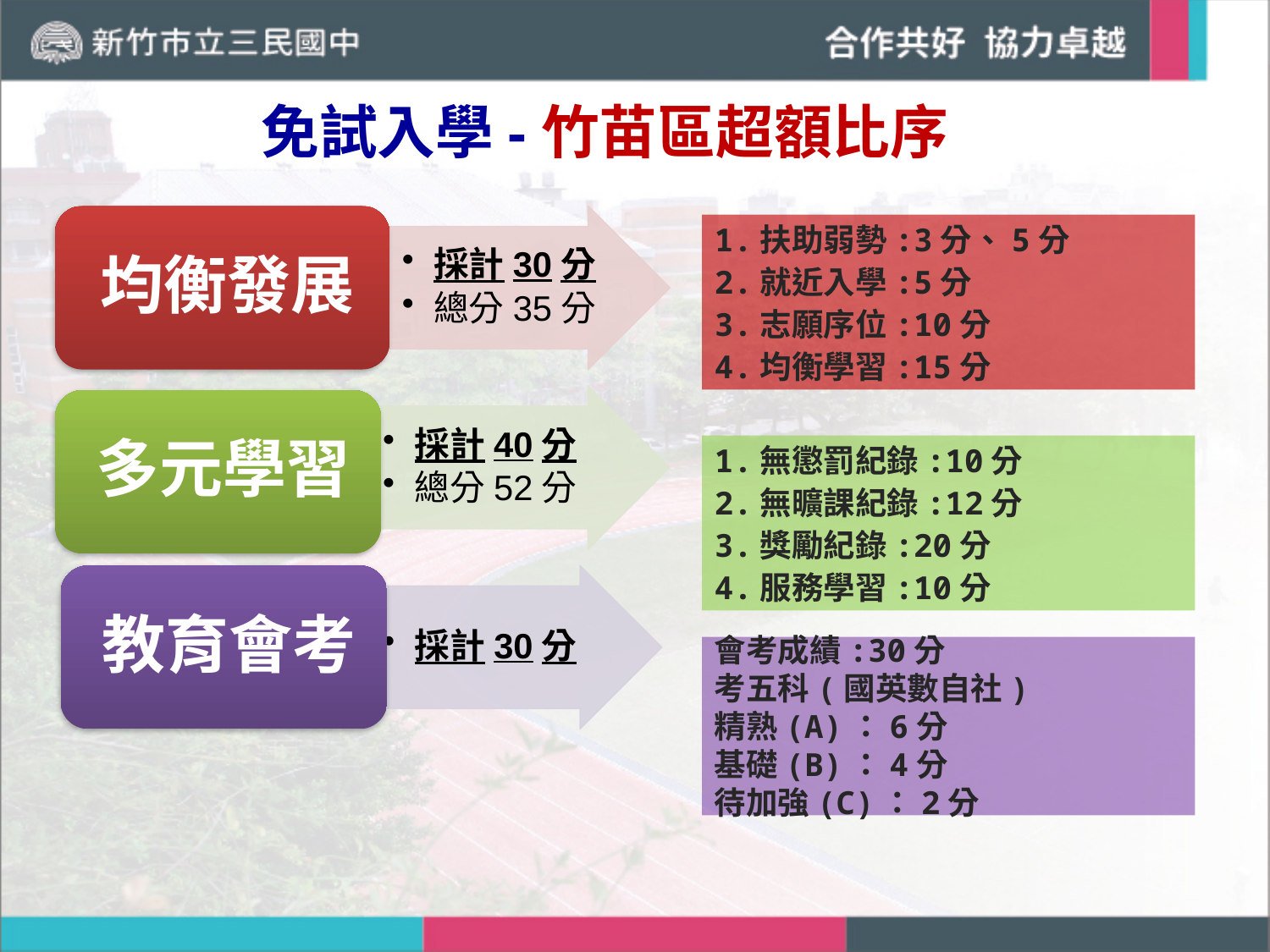

免試入學-竹苗區超額比序
採計30分
總分35分
均衡發展
採計40分
總分52分
多元學習
採計30分
教育會考
1.扶助弱勢:3分、5分
2.就近入學:5分
3.志願序位:10分
4.均衡學習:15分
1.無懲罰紀錄:10分
2.無曠課紀錄:12分
3.獎勵紀錄:20分
4.服務學習:10分
會考成績:30分
考五科(國英數自社)
精熟(A)：6分
基礎(B)：4分
待加強(C)：2分